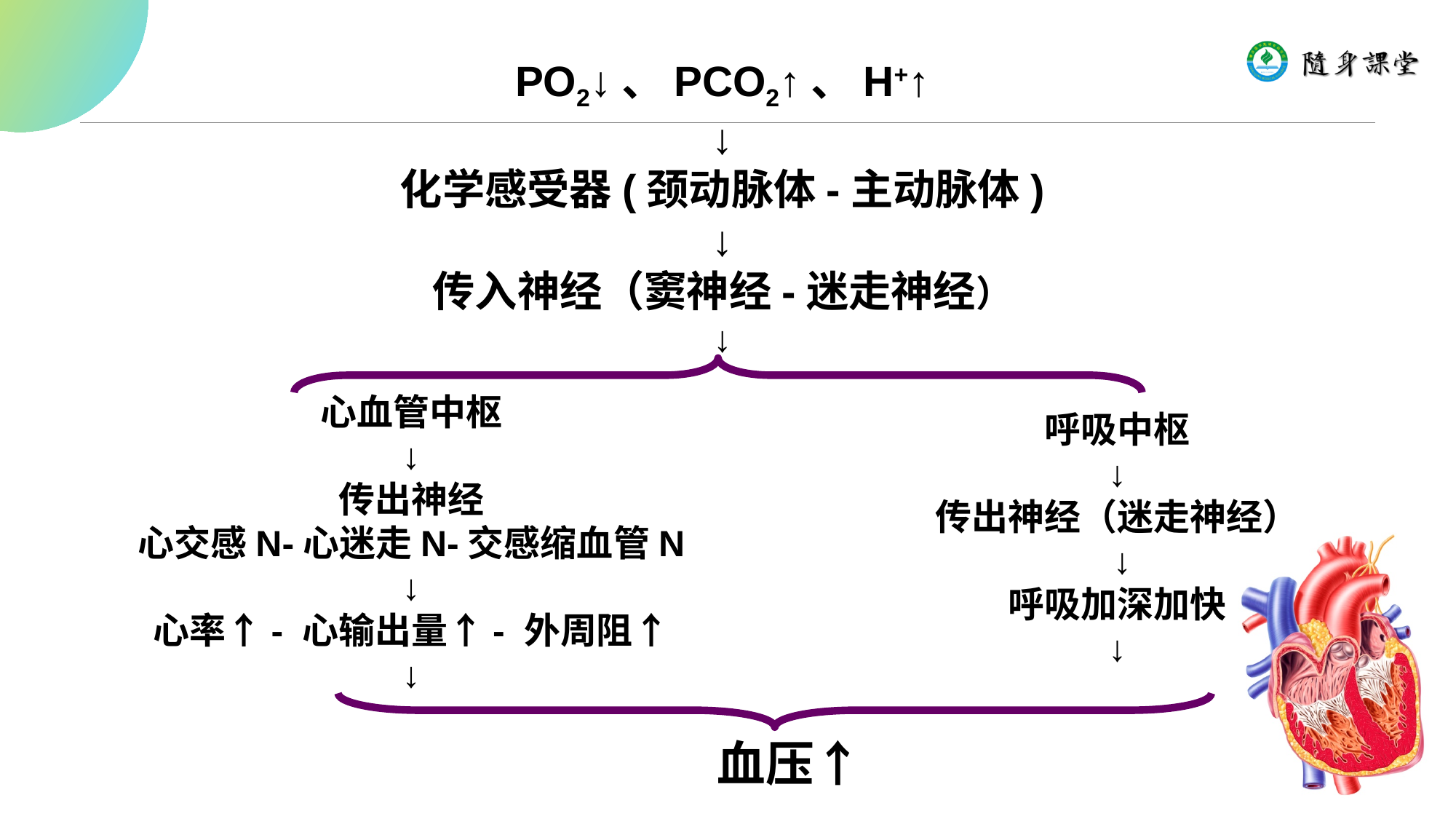

PO2↓、PCO2↑、H+↑
↓
化学感受器(颈动脉体-主动脉体)
↓
传入神经（窦神经-迷走神经）
↓

心血管中枢
↓
传出神经
心交感N-心迷走N-交感缩血管N
↓
心率↑- 心输出量↑- 外周阻↑
↓
呼吸中枢
↓
传出神经（迷走神经）
 ↓
呼吸加深加快
↓
血压↑